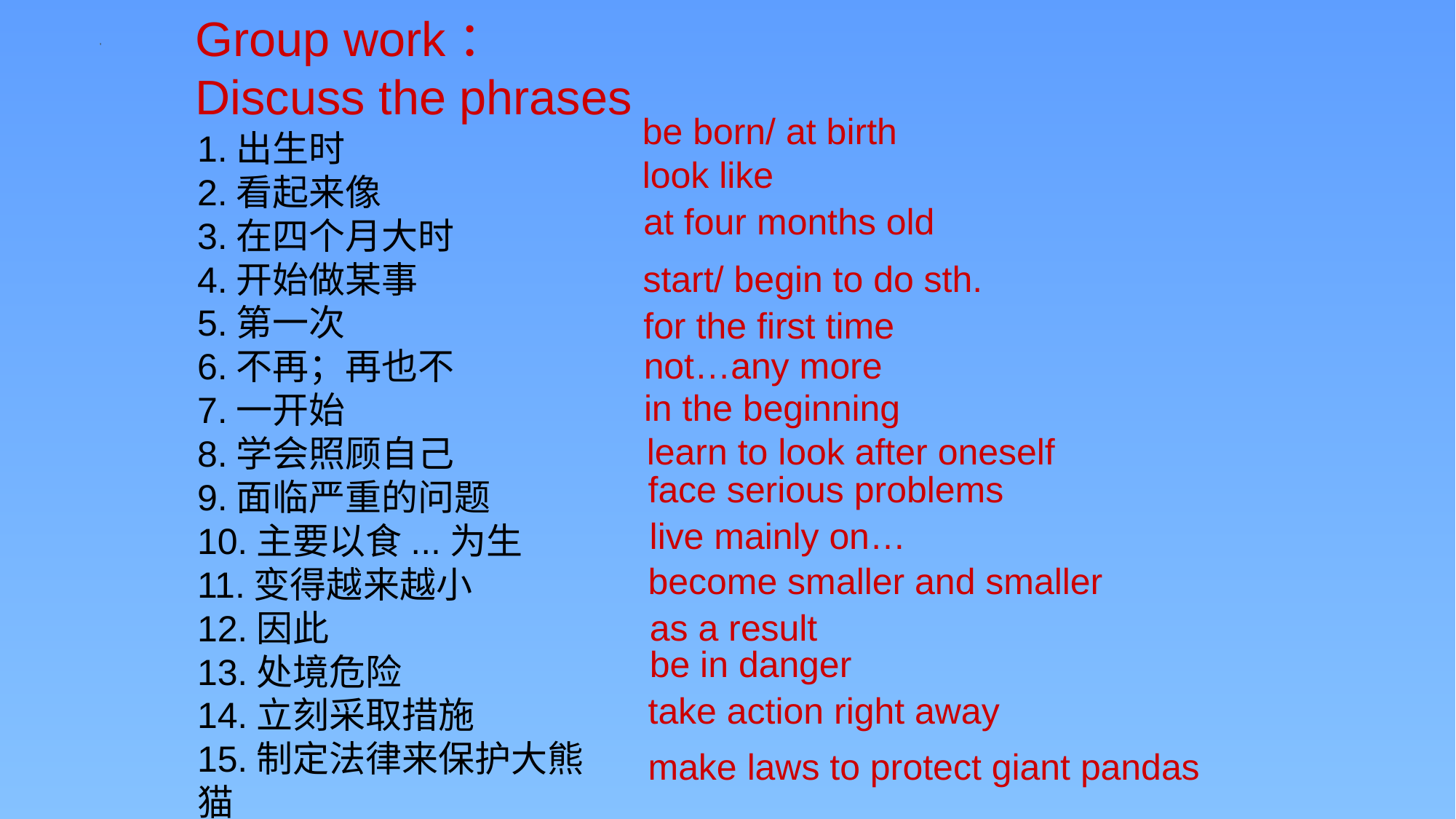

Group work： Discuss the phrases
be born/ at birth

1.出生时
2.看起来像
3.在四个月大时
4.开始做某事
5.第一次
6.不再；再也不
7.一开始
8.学会照顾自己
9.面临严重的问题
10.主要以食...为生
11.变得越来越小
12.因此
13.处境危险
14.立刻采取措施
15.制定法律来保护大熊猫

look like
at four months old
start/ begin to do sth.
for the first time
not…any more
in the beginning
learn to look after oneself
face serious problems
live mainly on…
become smaller and smaller
as a result
be in danger
take action right away
make laws to protect giant pandas